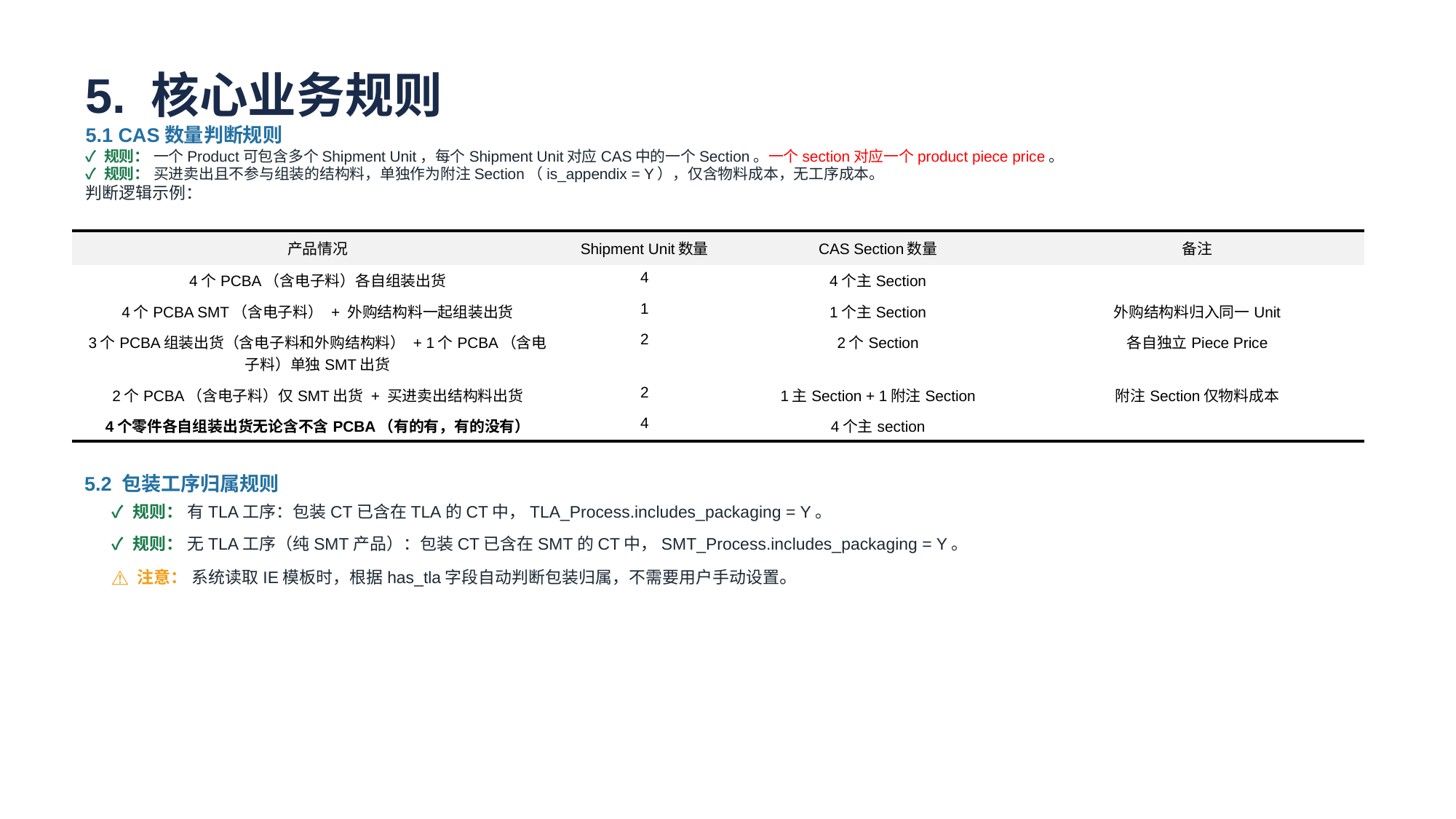

5. 核心业务规则
5.1 CAS数量判断规则
✓ 规则： 一个Product可包含多个Shipment Unit，每个Shipment Unit对应CAS中的一个Section。一个section对应一个product piece price。
✓ 规则： 买进卖出且不参与组装的结构料，单独作为附注Section（is_appendix = Y），仅含物料成本，无工序成本。
判断逻辑示例：
| 产品情况 | Shipment Unit数量 | CAS Section数量 | 备注 |
| --- | --- | --- | --- |
| 4个PCBA（含电子料）各自组装出货 | 4 | 4个主Section |  |
| 4个PCBA SMT（含电子料） + 外购结构料一起组装出货 | 1 | 1个主Section | 外购结构料归入同一Unit |
| 3个PCBA组装出货（含电子料和外购结构料） + 1个PCBA（含电子料）单独SMT出货 | 2 | 2个Section | 各自独立Piece Price |
| 2个PCBA（含电子料）仅SMT出货 + 买进卖出结构料出货 | 2 | 1主Section + 1附注Section | 附注Section仅物料成本 |
| 4个零件各自组装出货无论含不含PCBA（有的有，有的没有） | 4 | 4个主section |  |
5.2 包装工序归属规则
✓ 规则： 有TLA工序：包装CT已含在TLA的CT中，TLA_Process.includes_packaging = Y。
✓ 规则： 无TLA工序（纯SMT产品）：包装CT已含在SMT的CT中，SMT_Process.includes_packaging = Y。
⚠ 注意： 系统读取IE模板时，根据has_tla字段自动判断包装归属，不需要用户手动设置。